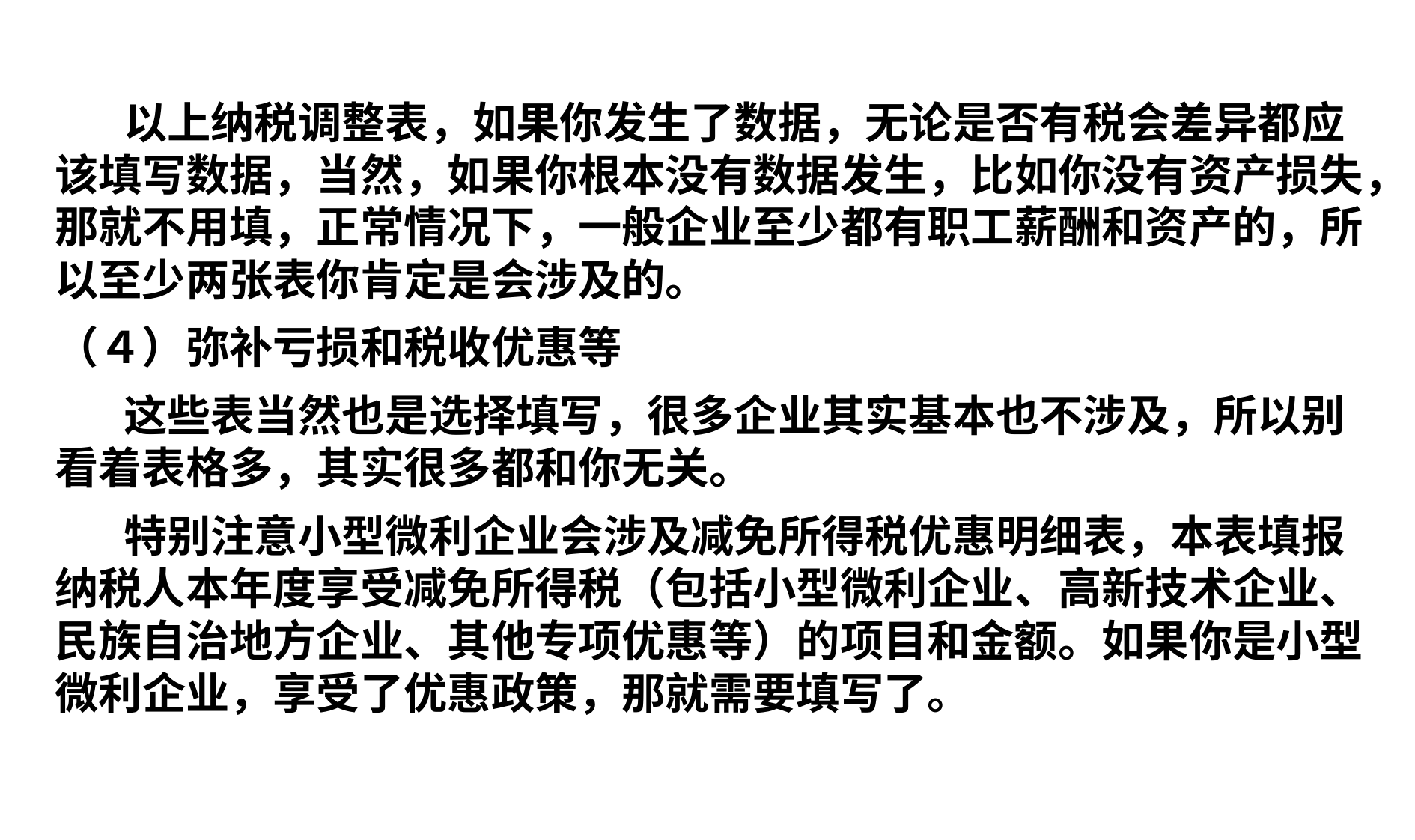

以上纳税调整表，如果你发生了数据，无论是否有税会差异都应该填写数据，当然，如果你根本没有数据发生，比如你没有资产损失，那就不用填，正常情况下，一般企业至少都有职工薪酬和资产的，所以至少两张表你肯定是会涉及的。
（４）弥补亏损和税收优惠等
这些表当然也是选择填写，很多企业其实基本也不涉及，所以别看着表格多，其实很多都和你无关。
特别注意小型微利企业会涉及减免所得税优惠明细表，本表填报纳税人本年度享受减免所得税（包括小型微利企业、高新技术企业、民族自治地方企业、其他专项优惠等）的项目和金额。如果你是小型微利企业，享受了优惠政策，那就需要填写了。